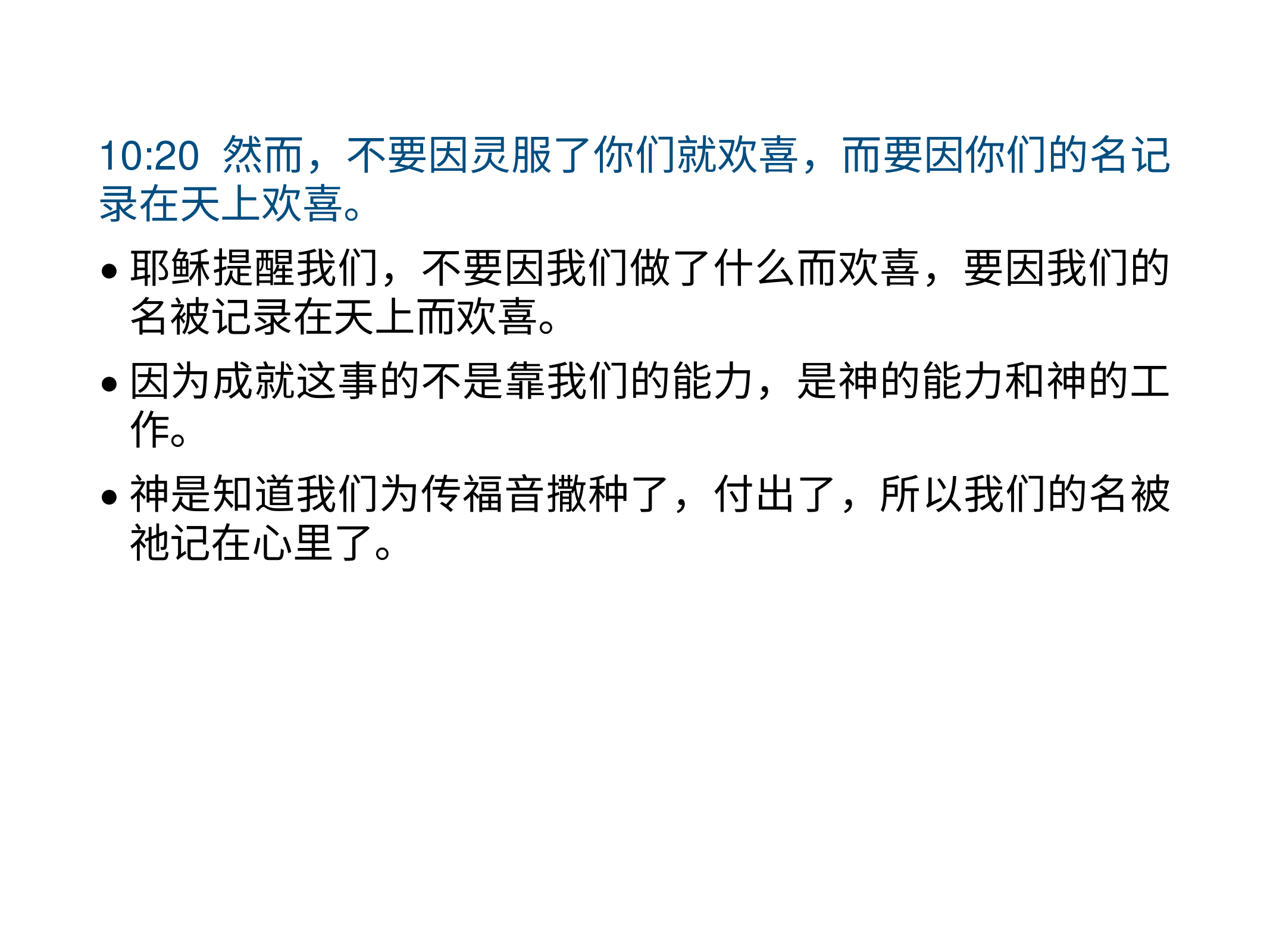

10:20 然而，不要因灵服了你们就欢喜，而要因你们的名记录在天上欢喜。
耶稣提醒我们，不要因我们做了什么而欢喜，要因我们的名被记录在天上而欢喜。
因为成就这事的不是靠我们的能力，是神的能力和神的工作。
神是知道我们为传福音撒种了，付出了，所以我们的名被祂记在心里了。